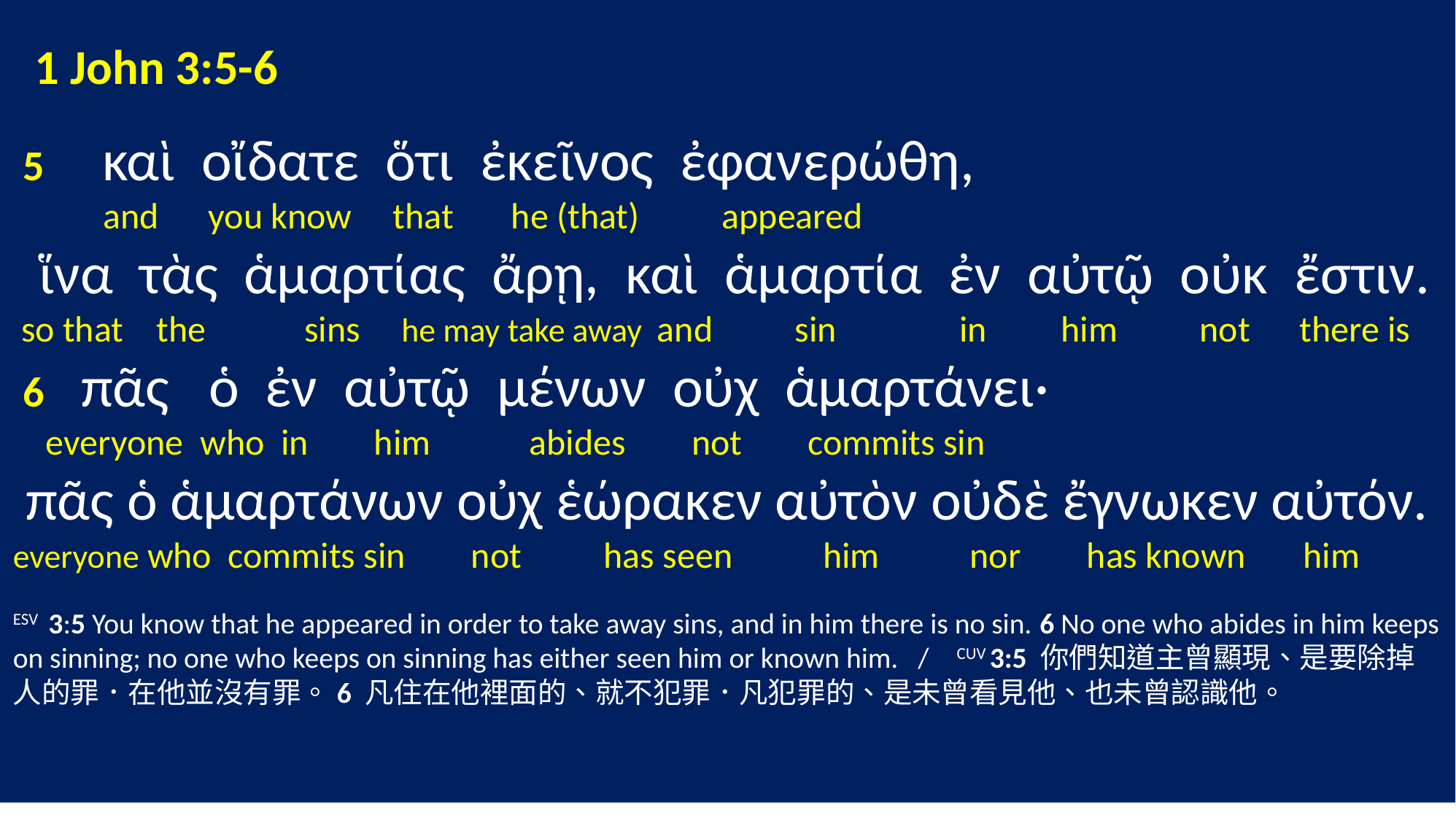

1 John 3:5-6

 5      καὶ  οἴδατε  ὅτι  ἐκεῖνος  ἐφανερώθη,
           and      you know     that       he (that)          appeared
  ἵνα  τὰς  ἁμαρτίας  ἄρῃ,  καὶ  ἁμαρτία  ἐν  αὐτῷ  οὐκ  ἔστιν.
 so that    the            sins     he may take away  and          sin               in         him          not      there is
 6   πᾶς   ὁ  ἐν  αὐτῷ  μένων  οὐχ  ἁμαρτάνει·
    everyone  who  in        him            abides        not        commits sin
 πᾶς ὁ ἁμαρτάνων οὐχ ἑώρακεν αὐτὸν οὐδὲ ἔγνωκεν αὐτόν.
everyone who  commits sin        not          has seen           him           nor        has known       him

ESV  3:5 You know that he appeared in order to take away sins, and in him there is no sin. 6 No one who abides in him keeps on sinning; no one who keeps on sinning has either seen him or known him.   /    CUV 3:5 你們知道主曾顯現、是要除掉人的罪．在他並沒有罪。6 凡住在他裡面的、就不犯罪．凡犯罪的、是未曾看見他、也未曾認識他。